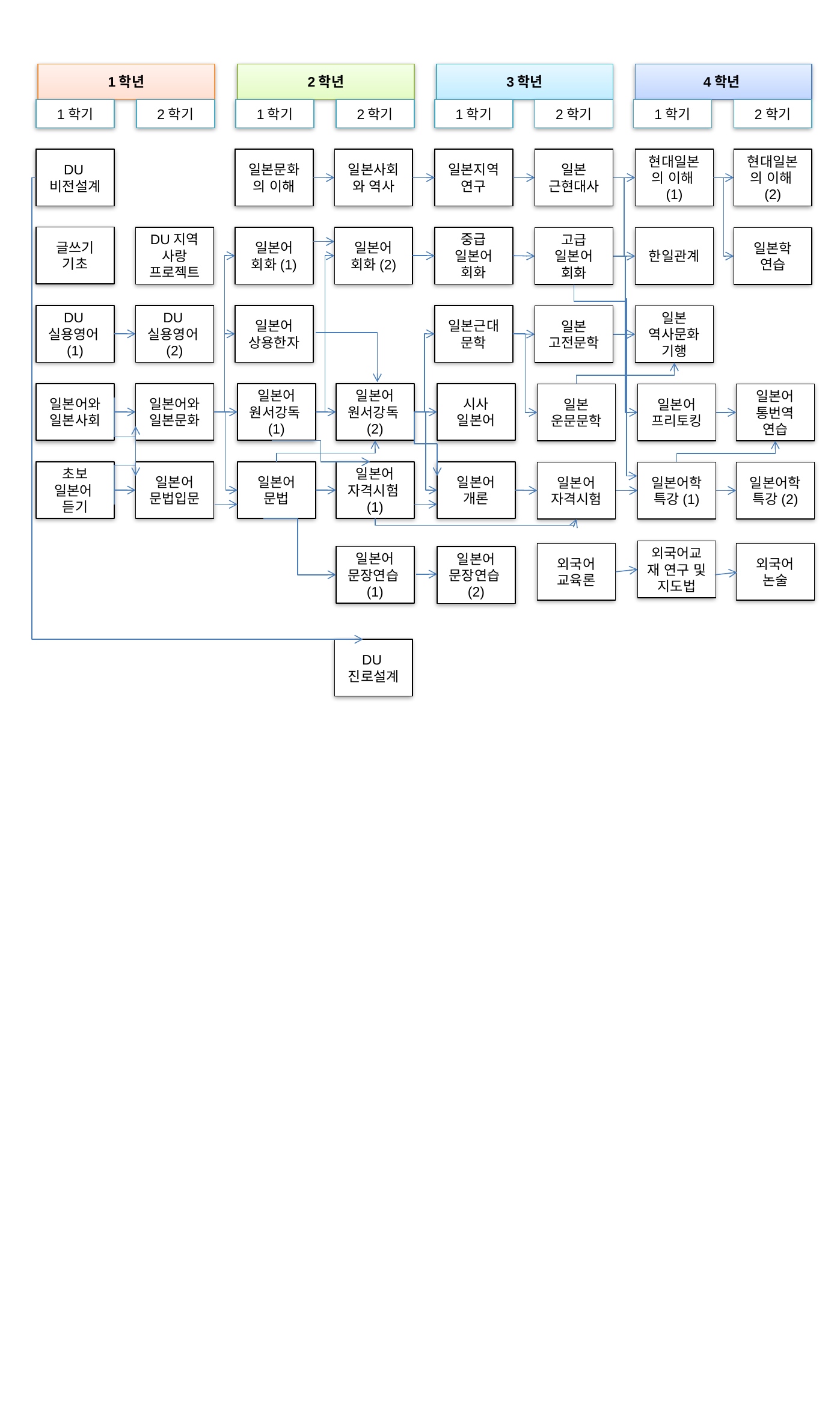

1학년
2학년
3학년
4학년
1학기
2학기
1학기
2학기
1학기
2학기
1학기
2학기
DU비전설계
일본문화의 이해
일본사회와 역사
일본지역연구
일본
근현대사
현대일본의 이해(1)
현대일본의 이해(2)
글쓰기
기초
DU지역
사랑
프로젝트
일본어
회화(1)
일본어
회화(2)
중급
일본어
회화
고급
일본어
회화
한일관계
일본학
연습
DU실용영어(1)
DU실용영어(2)
일본어
상용한자
일본근대문학
일본
고전문학
일본
역사문화기행
일본어와 일본사회
일본어와 일본문화
일본어
원서강독(1)
일본어
원서강독(2)
시사
일본어
일본
운문문학
일본어
프리토킹
일본어
통번역
연습
초보
일본어
듣기
일본어
문법입문
일본어
문법
일본어
자격시험(1)
일본어
개론
일본어
자격시험
일본어학
특강(1)
일본어학
특강(2)
외국어교재 연구 및 지도법
외국어
교육론
외국어
논술
일본어
문장연습(1)
일본어
문장연습(2)
DU진로설계